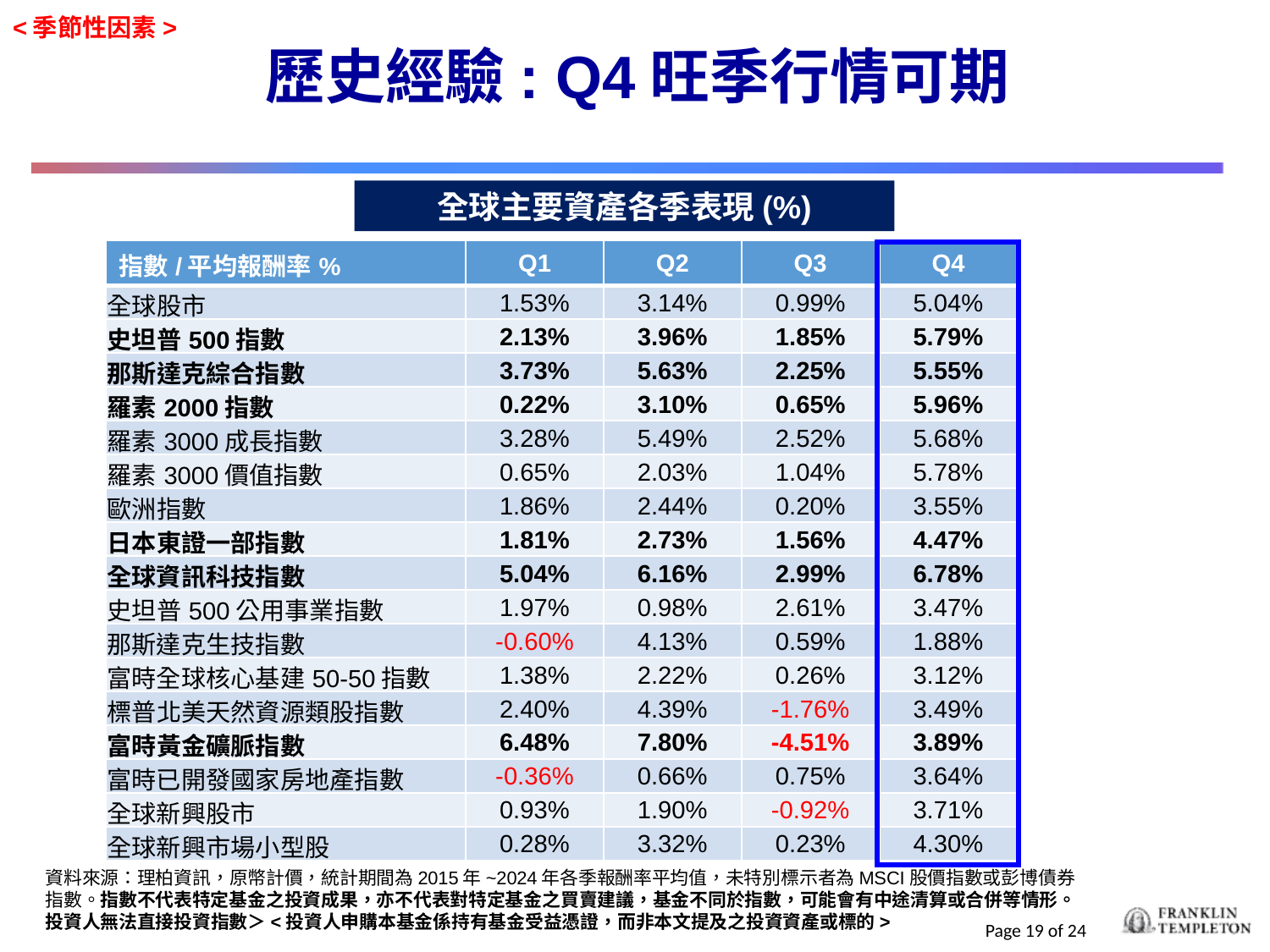

# 歷史經驗: Q4旺季行情可期
<季節性因素>
全球主要資產各季表現(%)
| 指數/平均報酬率% | Q1 | Q2 | Q3 | Q4 |
| --- | --- | --- | --- | --- |
| 全球股市 | 1.53% | 3.14% | 0.99% | 5.04% |
| 史坦普500指數 | 2.13% | 3.96% | 1.85% | 5.79% |
| 那斯達克綜合指數 | 3.73% | 5.63% | 2.25% | 5.55% |
| 羅素2000指數 | 0.22% | 3.10% | 0.65% | 5.96% |
| 羅素3000成長指數 | 3.28% | 5.49% | 2.52% | 5.68% |
| 羅素3000價值指數 | 0.65% | 2.03% | 1.04% | 5.78% |
| 歐洲指數 | 1.86% | 2.44% | 0.20% | 3.55% |
| 日本東證一部指數 | 1.81% | 2.73% | 1.56% | 4.47% |
| 全球資訊科技指數 | 5.04% | 6.16% | 2.99% | 6.78% |
| 史坦普500公用事業指數 | 1.97% | 0.98% | 2.61% | 3.47% |
| 那斯達克生技指數 | -0.60% | 4.13% | 0.59% | 1.88% |
| 富時全球核心基建50-50指數 | 1.38% | 2.22% | 0.26% | 3.12% |
| 標普北美天然資源類股指數 | 2.40% | 4.39% | -1.76% | 3.49% |
| 富時黃金礦脈指數 | 6.48% | 7.80% | -4.51% | 3.89% |
| 富時已開發國家房地產指數 | -0.36% | 0.66% | 0.75% | 3.64% |
| 全球新興股市 | 0.93% | 1.90% | -0.92% | 3.71% |
| 全球新興市場小型股 | 0.28% | 3.32% | 0.23% | 4.30% |

資料來源：理柏資訊，原幣計價，統計期間為2015年~2024年各季報酬率平均值，未特別標示者為MSCI股價指數或彭博債券指數。指數不代表特定基金之投資成果，亦不代表對特定基金之買賣建議，基金不同於指數，可能會有中途清算或合併等情形。投資人無法直接投資指數＞<投資人申購本基金係持有基金受益憑證，而非本文提及之投資資產或標的>